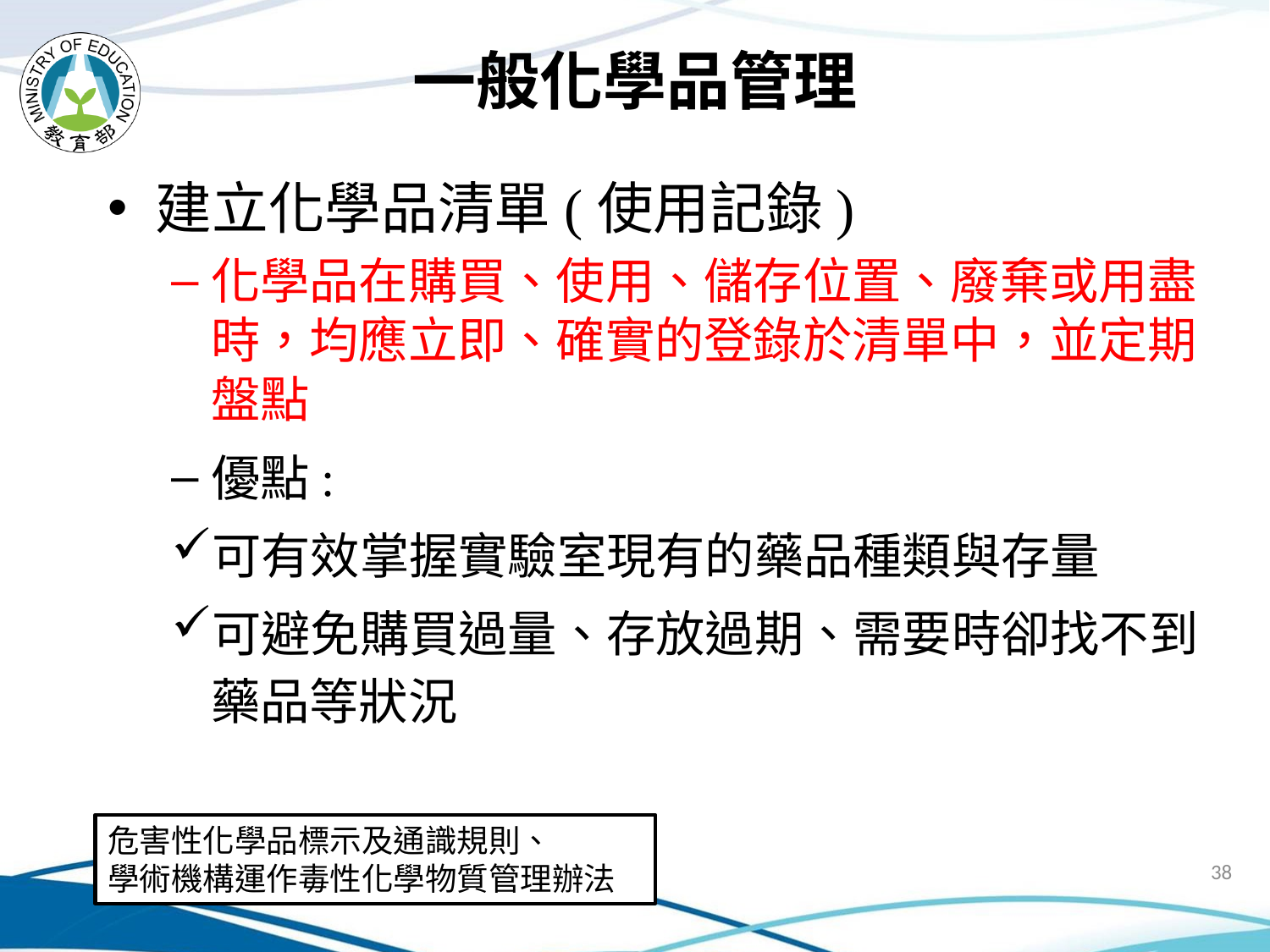

# 一般化學品管理
建立化學品清單(使用記錄)
化學品在購買、使用、儲存位置、廢棄或用盡時，均應立即、確實的登錄於清單中，並定期盤點
優點:
可有效掌握實驗室現有的藥品種類與存量
可避免購買過量、存放過期、需要時卻找不到藥品等狀況

危害性化學品標示及通識規則、
學術機構運作毒性化學物質管理辦法
38